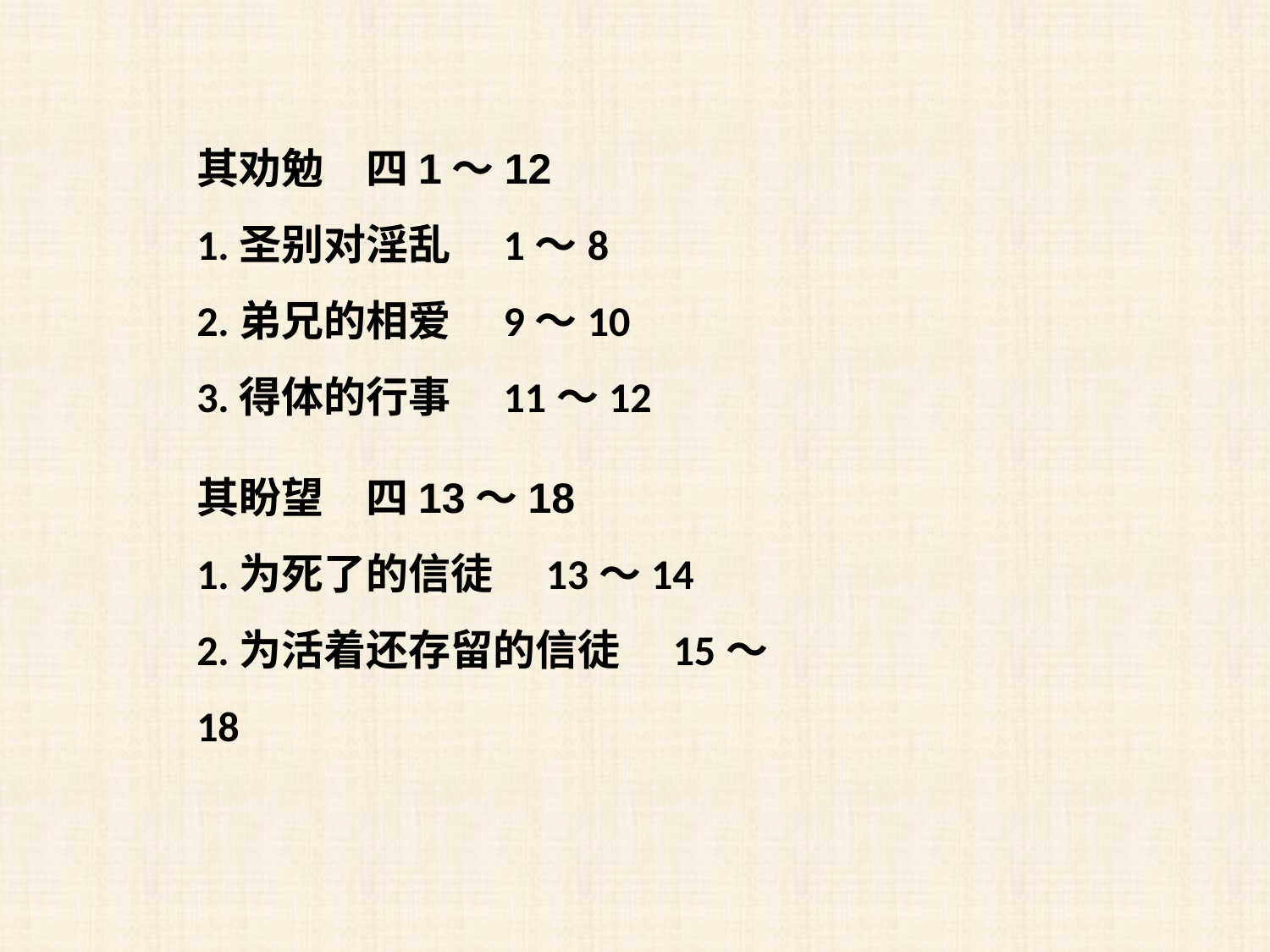

其劝勉　四1～12
1.圣别对淫乱　1～8
2.弟兄的相爱　9～10
3.得体的行事　11～12
其盼望　四13～18
1.为死了的信徒　13～14
2.为活着还存留的信徒　15～18